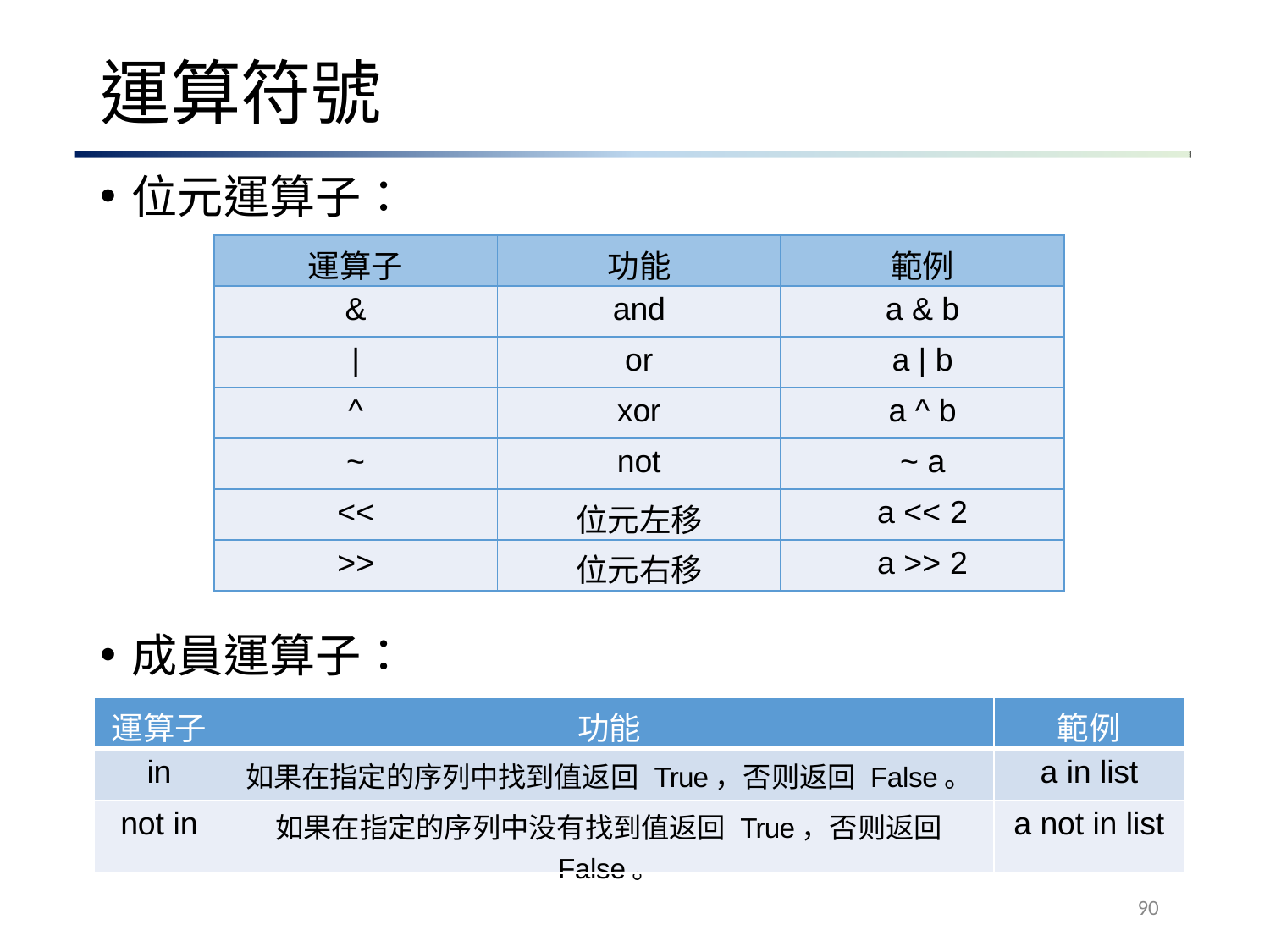

# 運算符號
位元運算子：
| 運算子 | 功能 | 範例 |
| --- | --- | --- |
| & | and | a & b |
| | | or | a | b |
| ^ | xor | a ^ b |
| ~ | not | ~ a |
| << | 位元左移 | a << 2 |
| >> | 位元右移 | a >> 2 |
成員運算子：
| 運算子 | 功能 | 範例 |
| --- | --- | --- |
| in | 如果在指定的序列中找到值返回 True，否则返回 False。 | a in list |
| not in | 如果在指定的序列中没有找到值返回 True，否则返回 False。 | a not in list |
90